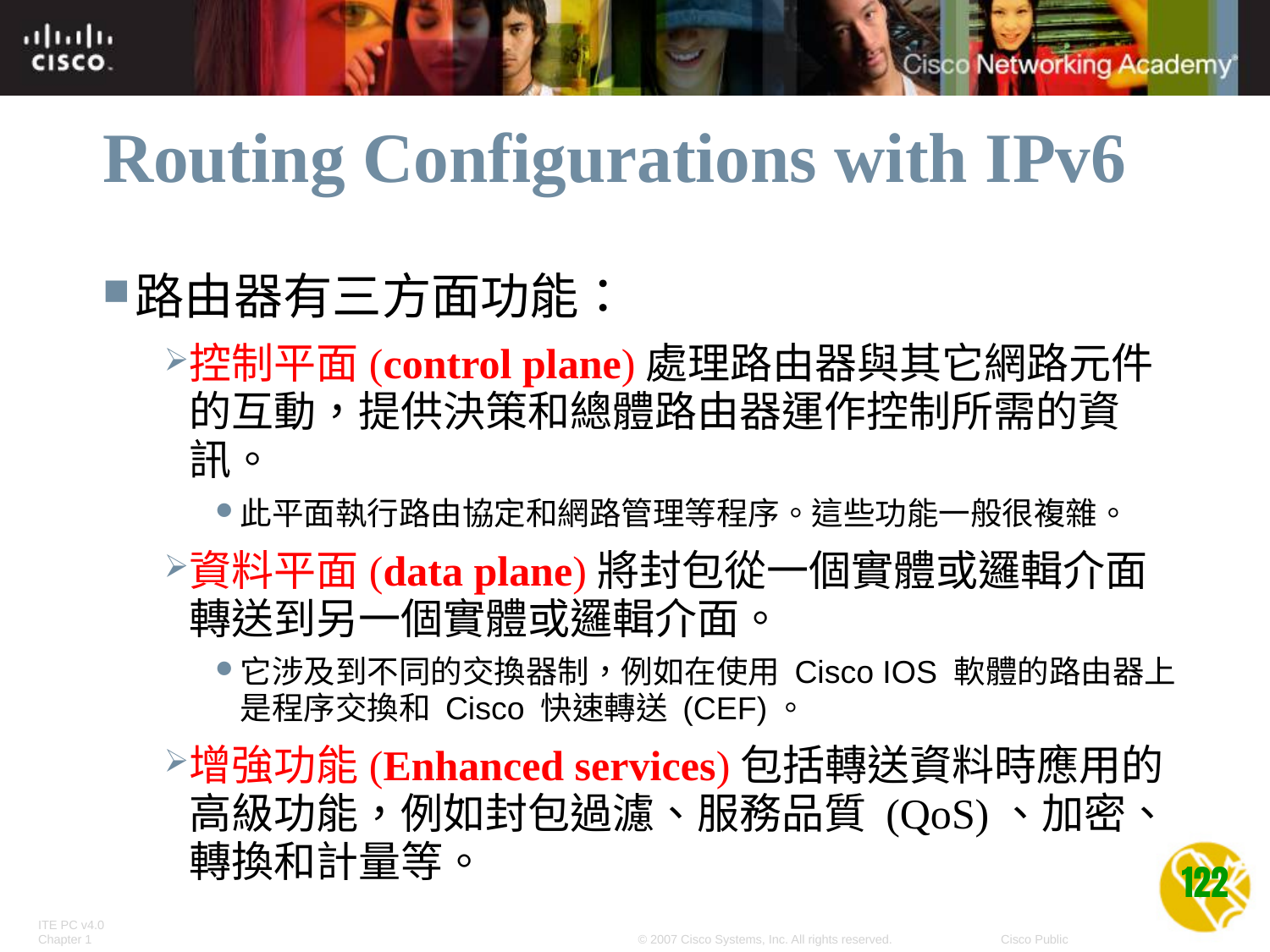

# Routing Configurations with IPv6
路由器有三方面功能：
控制平面(control plane)處理路由器與其它網路元件的互動，提供決策和總體路由器運作控制所需的資訊。
此平面執行路由協定和網路管理等程序。這些功能一般很複雜。
資料平面(data plane)將封包從一個實體或邏輯介面轉送到另一個實體或邏輯介面。
它涉及到不同的交換器制，例如在使用 Cisco IOS 軟體的路由器上是程序交換和 Cisco 快速轉送 (CEF)。
增強功能(Enhanced services)包括轉送資料時應用的高級功能，例如封包過濾、服務品質 (QoS)、加密、轉換和計量等。